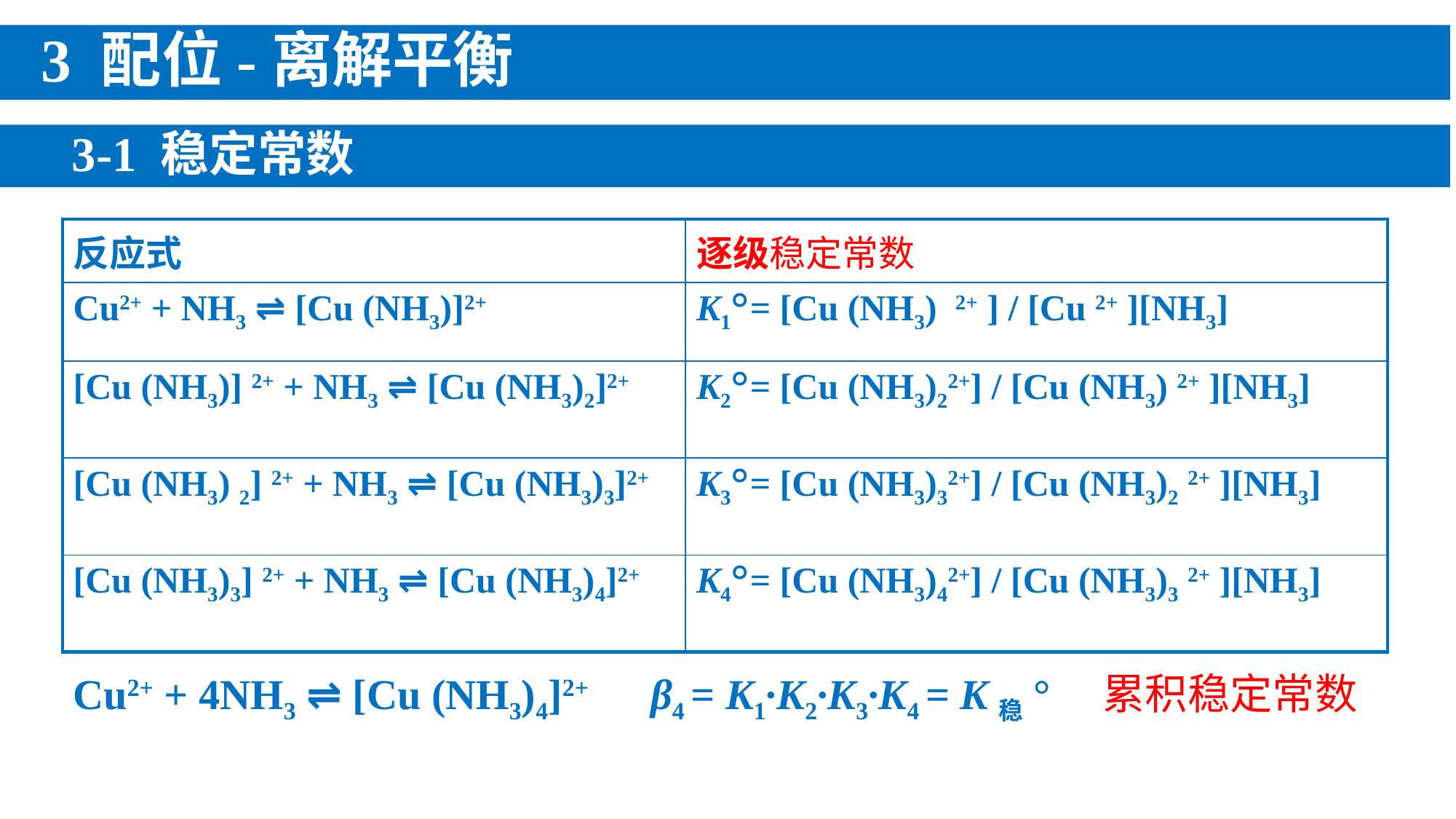

# 3 配位-离解平衡
     3-1 稳定常数
| 反应式 | 逐级稳定常数 |
| --- | --- |
| Cu2+ + NH3 ⇌ [Cu (NH3)]2+ | K1°= [Cu (NH3) 2+ ] / [Cu 2+ ][NH3] |
| [Cu (NH3)] 2+ + NH3 ⇌ [Cu (NH3)2]2+ | K2°= [Cu (NH3)22+] / [Cu (NH3) 2+ ][NH3] |
| [Cu (NH3) 2] 2+ + NH3 ⇌ [Cu (NH3)3]2+ | K3°= [Cu (NH3)32+] / [Cu (NH3)2 2+ ][NH3] |
| [Cu (NH3)3] 2+ + NH3 ⇌ [Cu (NH3)4]2+ | K4°= [Cu (NH3)42+] / [Cu (NH3)3 2+ ][NH3] |
Cu2+ + 4NH3 ⇌ [Cu (NH3)4]2+          β4 = K1∙K2∙K3∙K4 = K稳°    累积稳定常数